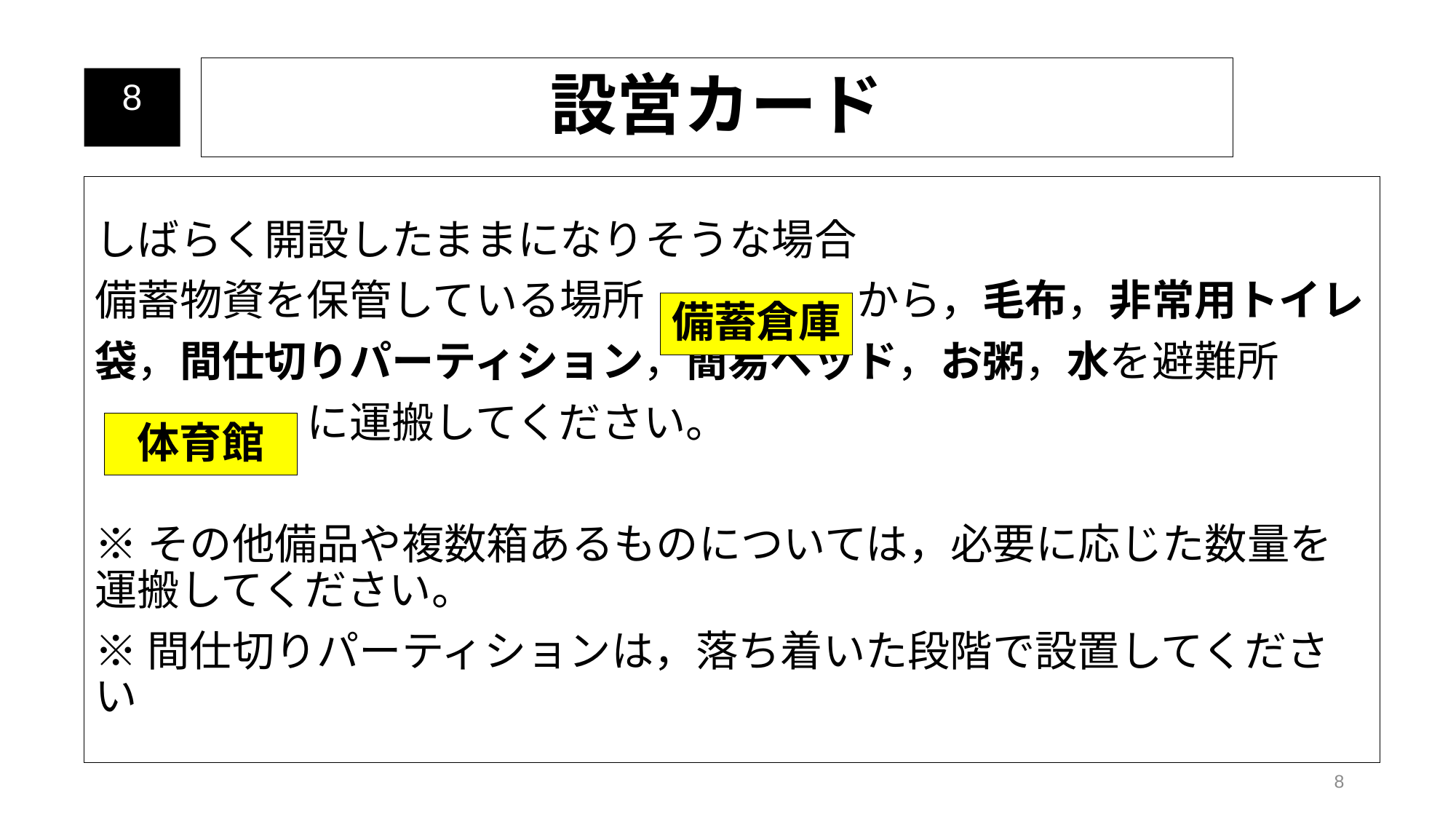

設営カード
8
しばらく開設したままになりそうな場合
備蓄物資を保管している場所　　　　　から，毛布，非常用トイレ
袋，間仕切りパーティション，簡易ベッド，お粥，水を避難所
　　　　　に運搬してください。

※その他備品や複数箱あるものについては，必要に応じた数量を運搬してください。
※間仕切りパーティションは，落ち着いた段階で設置してください
備蓄倉庫
体育館

8